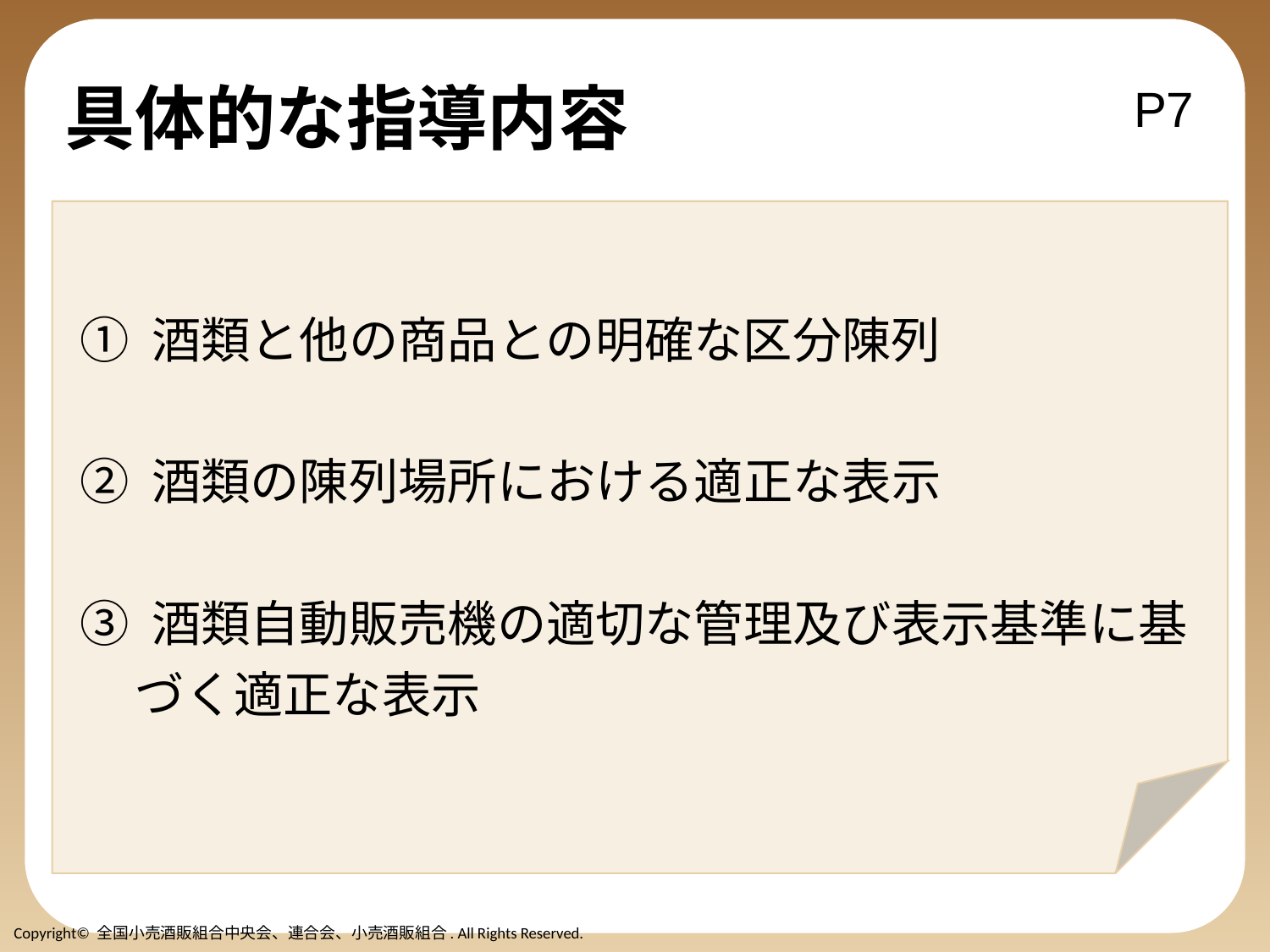

# 具体的な指導内容
P7

① 酒類と他の商品との明確な区分陳列

② 酒類の陳列場所における適正な表示

③ 酒類自動販売機の適切な管理及び表示基準に基
    づく適正な表示
Copyright© 全国小売酒販組合中央会、連合会、小売酒販組合. All Rights Reserved.